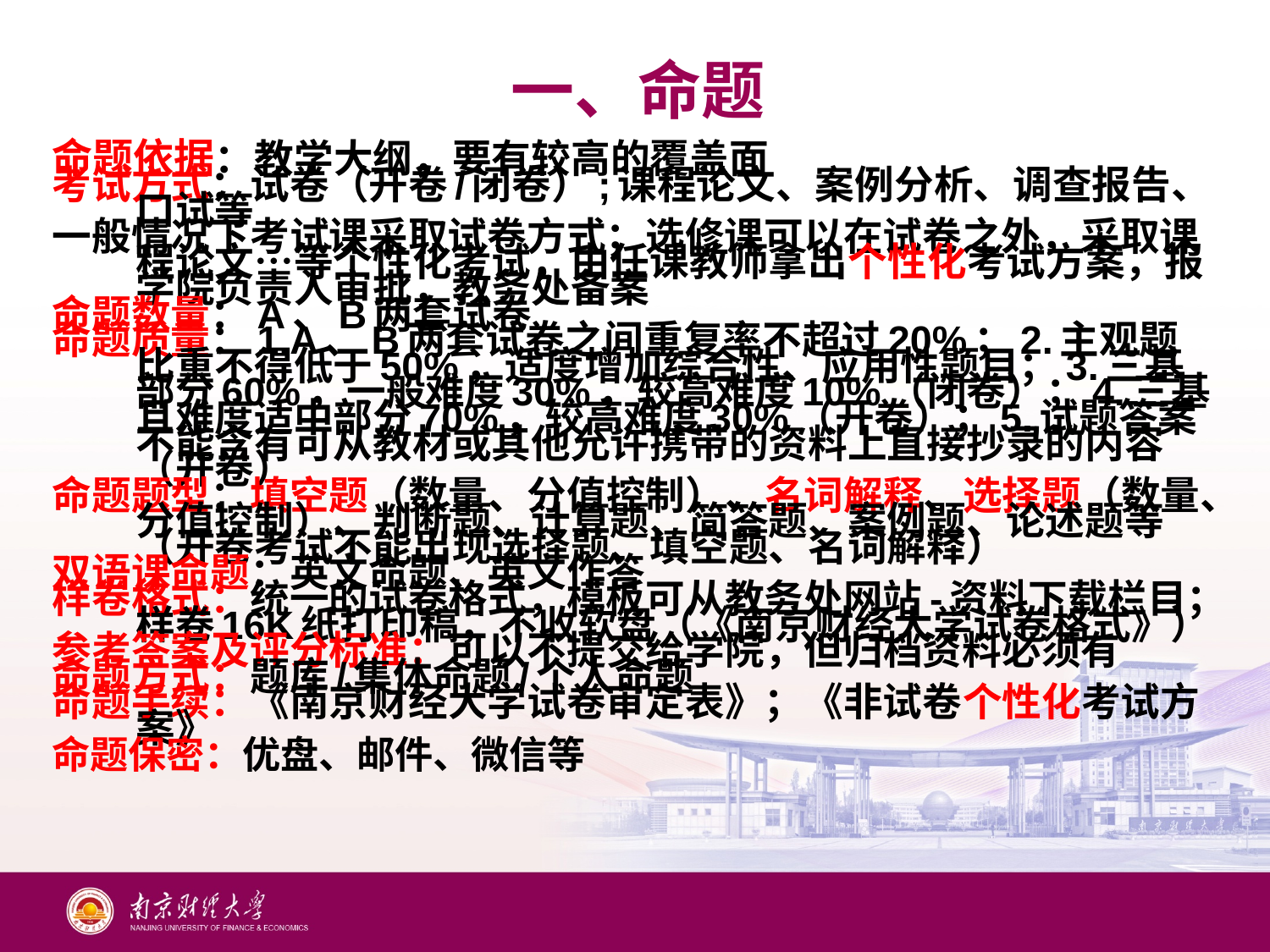

# 一、命题
命题依据：教学大纲，要有较高的覆盖面
考试方式：试卷（开卷/闭卷）;课程论文、案例分析、调查报告、口试等
一般情况下考试课采取试卷方式；选修课可以在试卷之外，采取课程论文…等个性化考试，由任课教师拿出个性化考试方案，报学院负责人审批，教务处备案
命题数量：A、B两套试卷
命题质量：1.A、B两套试卷之间重复率不超过20%；2.主观题比重不得低于50%，适度增加综合性、应用性题目；3.三基部分60%，一般难度30%，较高难度10%（闭卷）；4.三基且难度适中部分70%，较高难度30%（开卷）；5.试题答案不能含有可从教材或其他允许携带的资料上直接抄录的内容（开卷）
命题题型：填空题（数量、分值控制）、名词解释、选择题（数量、分值控制）、判断题、计算题、简答题、案例题、论述题等（开卷考试不能出现选择题、填空题、名词解释）
双语课命题：英文命题、英文作答
样卷格式：统一的试卷格式，模板可从教务处网站-资料下载栏目；样卷16K纸打印稿，不收软盘（《南京财经大学试卷格式》）
参考答案及评分标准：可以不提交给学院，但归档资料必须有
命题方式：题库/集体命题/个人命题
命题手续：《南京财经大学试卷审定表》；《非试卷个性化考试方案》
命题保密：优盘、邮件、微信等